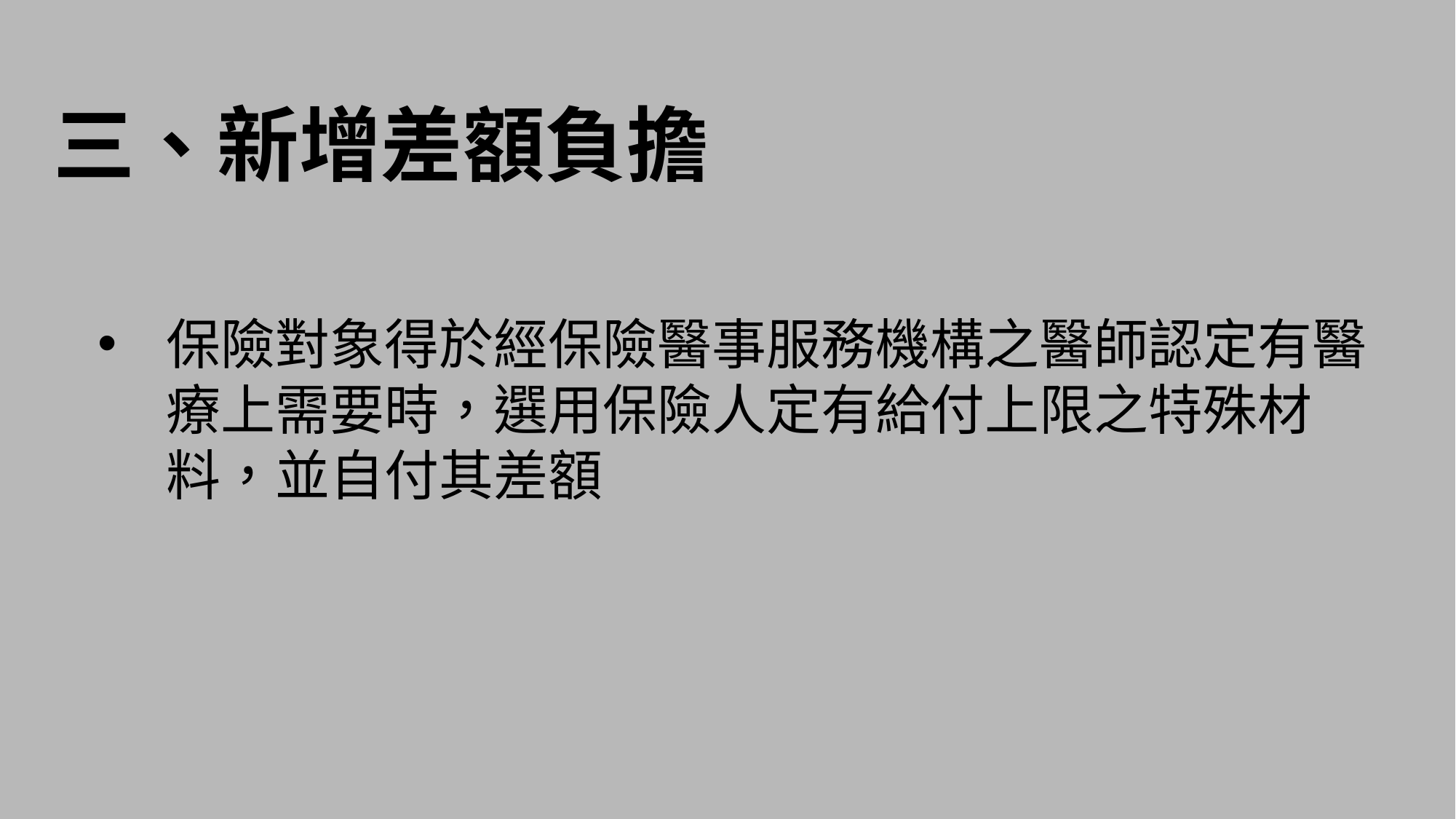

三、新增差額負擔
保險對象得於經保險醫事服務機構之醫師認定有醫療上需要時，選用保險人定有給付上限之特殊材料，並自付其差額